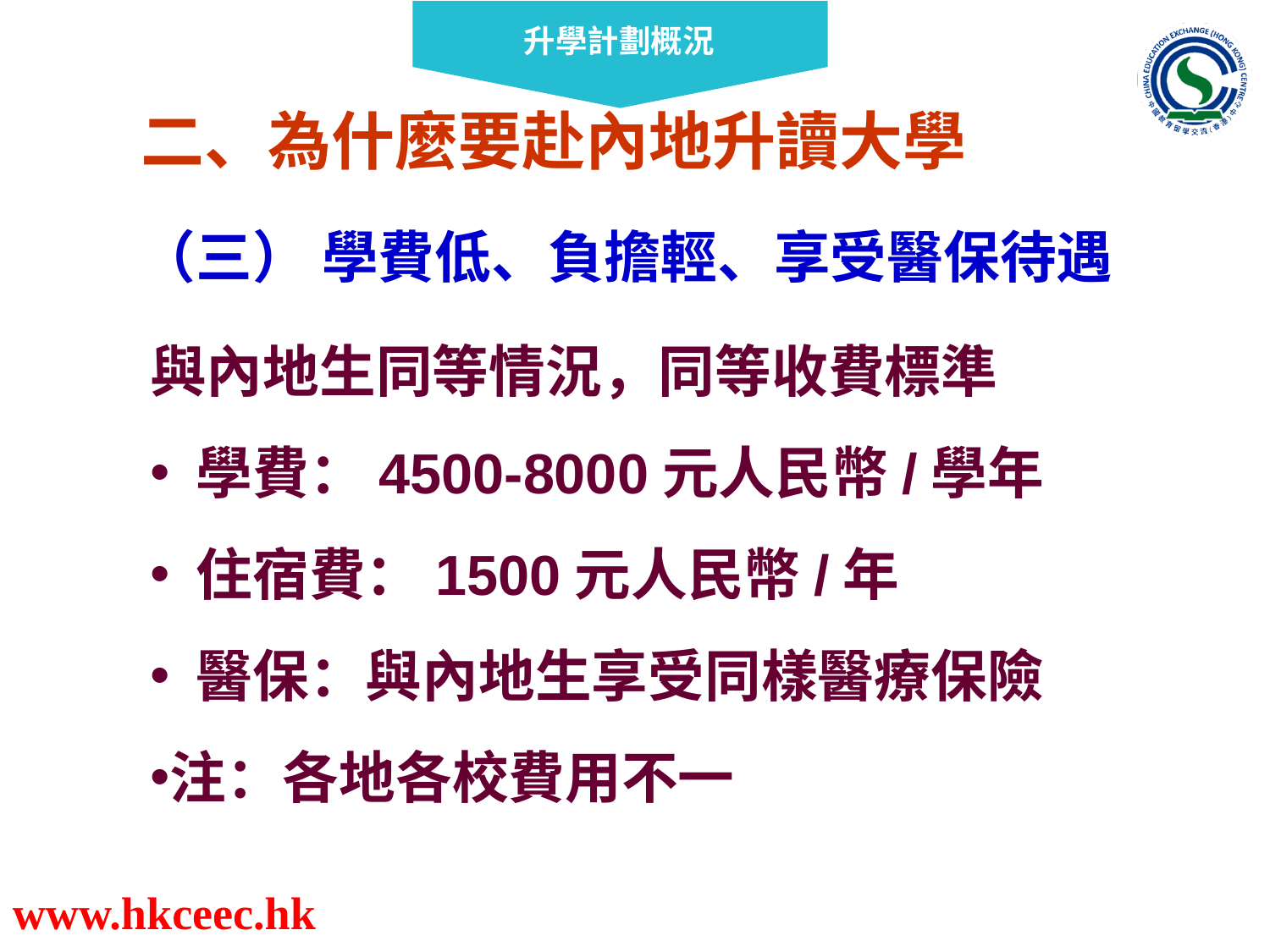

二、為什麼要赴內地升讀大學
（三） 學費低、負擔輕、享受醫保待遇
與內地生同等情況，同等收費標準
 學費：4500-8000元人民幣/學年
 住宿費：1500元人民幣/年
 醫保：與內地生享受同樣醫療保險
注：各地各校費用不一